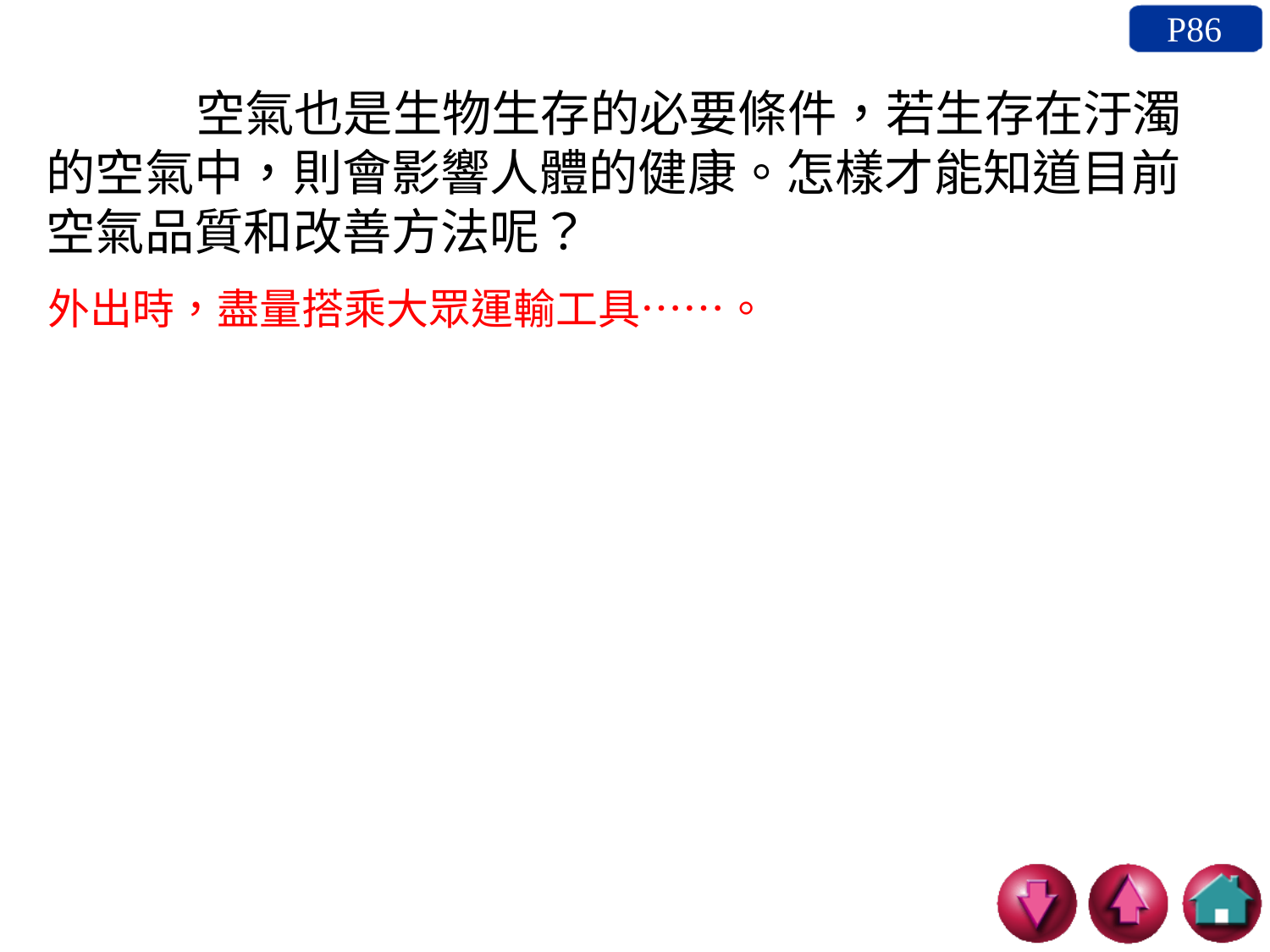

P86
　空氣也是生物生存的必要條件，若生存在汙濁的空氣中，則會影響人體的健康。怎樣才能知道目前空氣品質和改善方法呢？
外出時，盡量搭乘大眾運輸工具……。